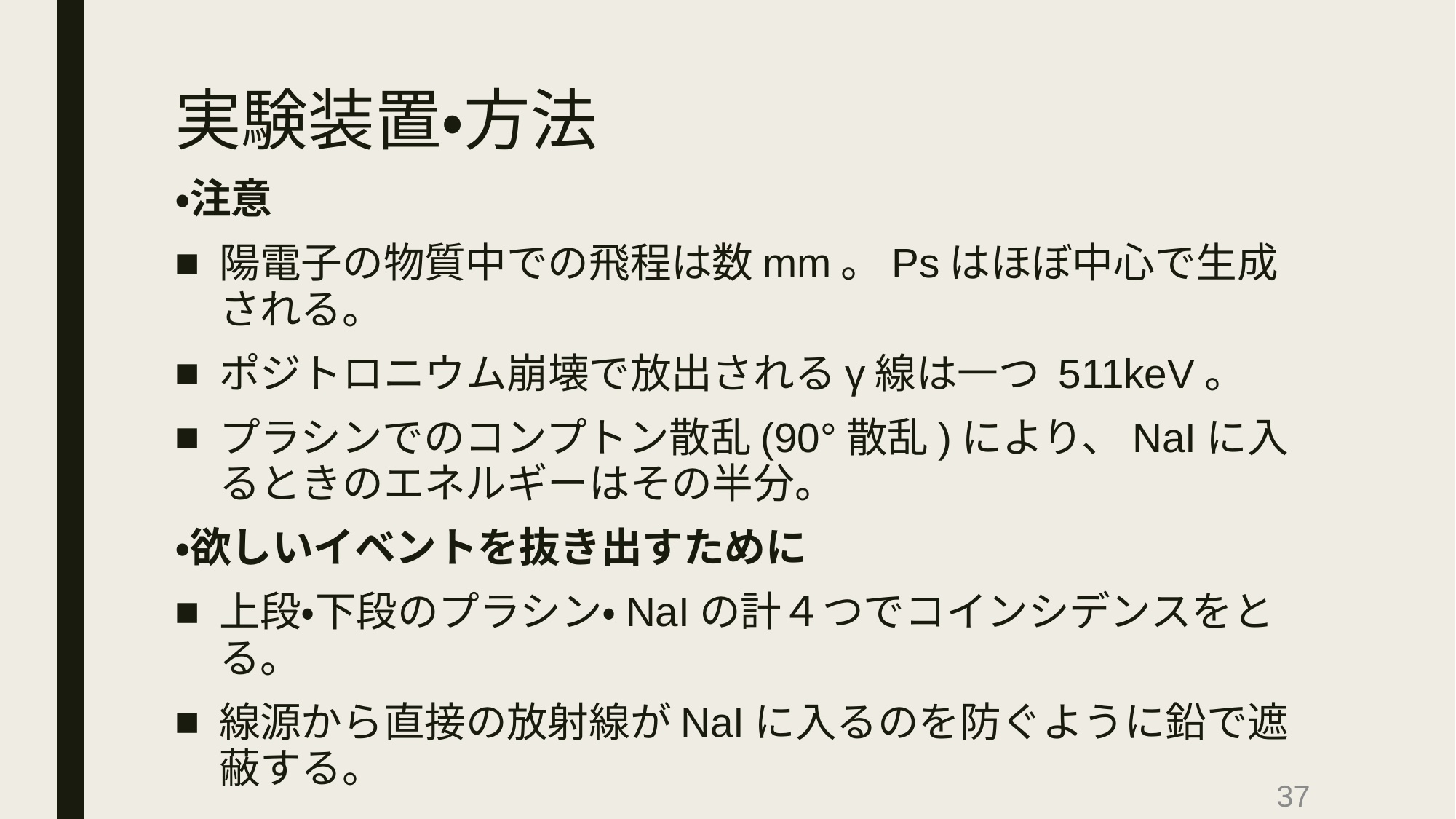

# 実験装置・方法
・注意
陽電子の物質中での飛程は数mm。Psはほぼ中心で生成される。
ポジトロニウム崩壊で放出されるγ線は一つ 511keV。
プラシンでのコンプトン散乱(90°散乱)により、NaIに入るときのエネルギーはその半分。
・欲しいイベントを抜き出すために
上段・下段のプラシン・NaIの計４つでコインシデンスをとる。
線源から直接の放射線がNaIに入るのを防ぐように鉛で遮蔽する。

37